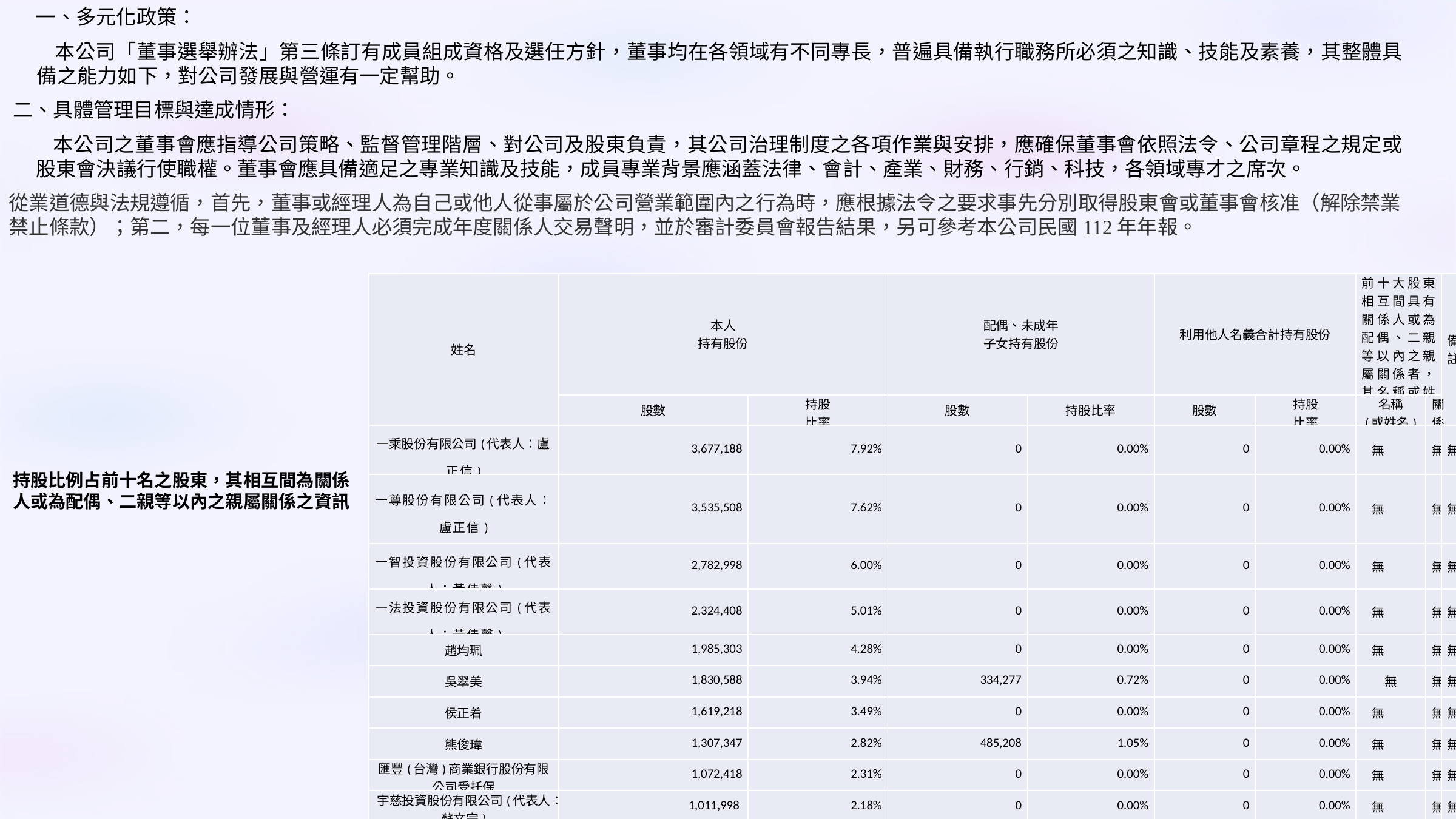

一、多元化政策：
　　本公司「董事選舉辦法」第三條訂有成員組成資格及選任方針，董事均在各領域有不同專長，普遍具備執行職務所必須之知識、技能及素養，其整體具備之能力如下，對公司發展與營運有一定幫助。
二、具體管理目標與達成情形：
　　本公司之董事會應指導公司策略、監督管理階層、對公司及股東負責，其公司治理制度之各項作業與安排，應確保董事會依照法令、公司章程之規定或股東會決議行使職權。董事會應具備適足之專業知識及技能，成員專業背景應涵蓋法律、會計、產業、財務、行銷、科技，各領域專才之席次。
從業道德與法規遵循，首先，董事或經理人為自己或他人從事屬於公司營業範圍內之行為時，應根據法令之要求事先分別取得股東會或董事會核准（解除禁業禁止條款）；第二，每一位董事及經理人必須完成年度關係人交易聲明，並於審計委員會報告結果，另可參考本公司民國112年年報。
| 姓名 | 本人 持有股份 |  | 配偶、未成年 子女持有股份 |  | 利用他人名義合計持有股份 |  | 前十大股東相互間具有關係人或為配偶、二親等以內之親屬關係者，其名稱或姓名及關係 |  | 備註 |
| --- | --- | --- | --- | --- | --- | --- | --- | --- | --- |
|  | 股數 | 持股 比率 | 股數 | 持股比率 | 股數 | 持股 比率 | 名稱 (或姓名) | 關係 |  |
| 一乘股份有限公司(代表人：盧正信) | 3,677,188 | 7.92% | 0 | 0.00% | 0 | 0.00% | 無 | 無 | 無 |
| 一尊股份有限公司(代表人：盧正信) | 3,535,508 | 7.62% | 0 | 0.00% | 0 | 0.00% | 無 | 無 | 無 |
| 一智投資股份有限公司(代表人：黃佳馨) | 2,782,998 | 6.00% | 0 | 0.00% | 0 | 0.00% | 無 | 無 | 無 |
| 一法投資股份有限公司(代表人：黃佳馨) | 2,324,408 | 5.01% | 0 | 0.00% | 0 | 0.00% | 無 | 無 | 無 |
| 趙均珮 | 1,985,303 | 4.28% | 0 | 0.00% | 0 | 0.00% | 無 | 無 | 無 |
| 吳翠美 | 1,830,588 | 3.94% | 334,277 | 0.72% | 0 | 0.00% | 無 | 無 | 無 |
| 侯正着 | 1,619,218 | 3.49% | 0 | 0.00% | 0 | 0.00% | 無 | 無 | 無 |
| 熊俊瑋 | 1,307,347 | 2.82% | 485,208 | 1.05% | 0 | 0.00% | 無 | 無 | 無 |
| 匯豐(台灣)商業銀行股份有限公司受托保 | 1,072,418 | 2.31% | 0 | 0.00% | 0 | 0.00% | 無 | 無 | 無 |
| 宇慈投資股份有限公司(代表人：蘇文宗) | 1,011,998 | 2.18% | 0 | 0.00% | 0 | 0.00% | 無 | 無 | 無 |
持股比例占前十名之股東，其相互間為關係人或為配偶、二親等以內之親屬關係之資訊